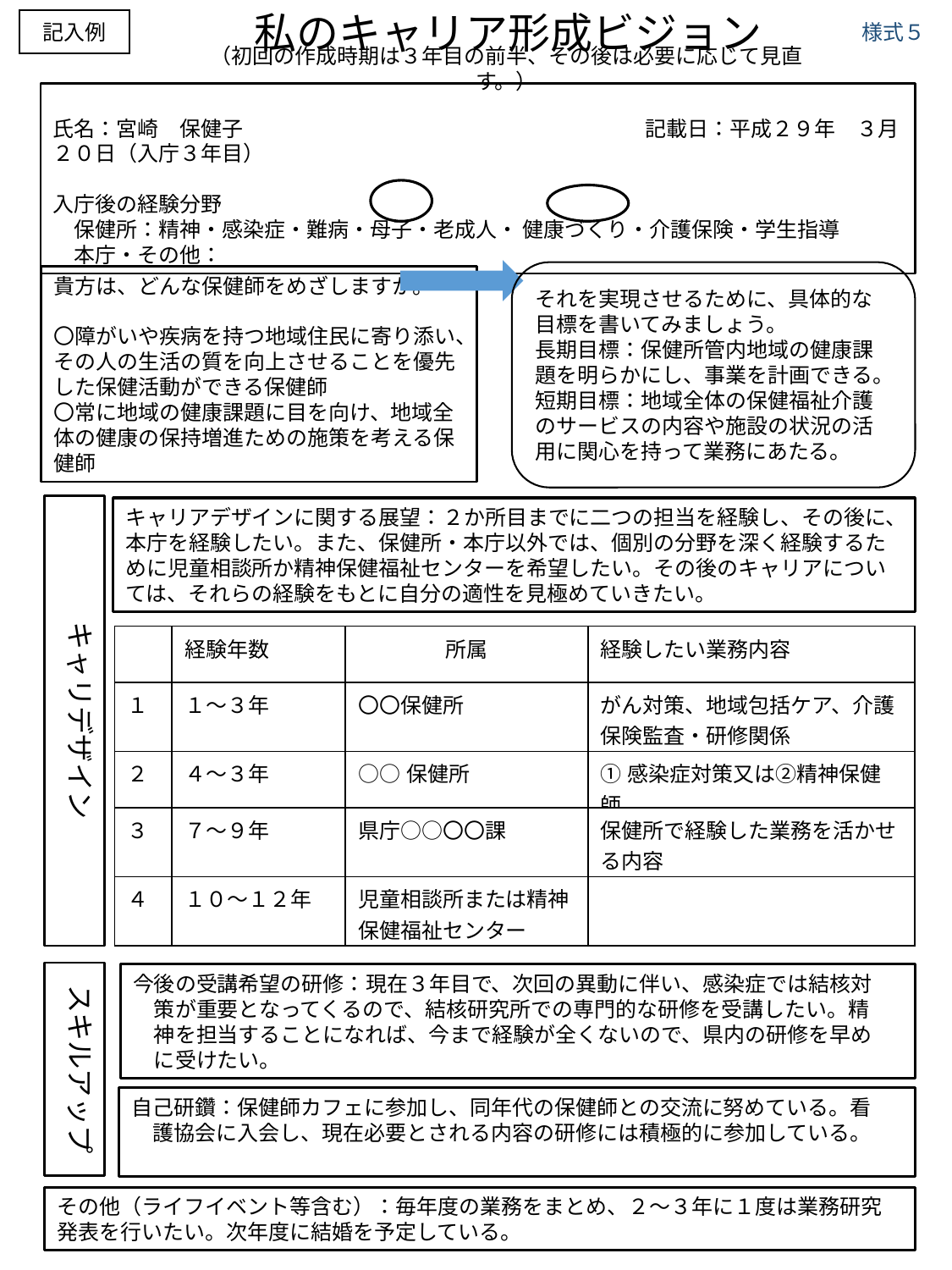

私のキャリア形成ビジョン
記入例
様式５
（初回の作成時期は３年目の前半、その後は必要に応じて見直す。）

氏名：宮崎　保健子　　　　　　　　　　　　　　　　　　　記載日：平成２９年　３月２０日（入庁３年目）

入庁後の経験分野
　保健所：精神・感染症・難病・母子・老成人・ 健康づくり・介護保険・学生指導
　本庁・その他：

それを実現させるために、具体的な目標を書いてみましょう。
長期目標：保健所管内地域の健康課題を明らかにし、事業を計画できる。
短期目標：地域全体の保健福祉介護のサービスの内容や施設の状況の活用に関心を持って業務にあたる。
貴方は、どんな保健師をめざしますか。

〇障がいや疾病を持つ地域住民に寄り添い、
その人の生活の質を向上させることを優先した保健活動ができる保健師
〇常に地域の健康課題に目を向け、地域全体の健康の保持増進ための施策を考える保健師
キャリデザイン
キャリアデザインに関する展望：２か所目までに二つの担当を経験し、その後に、本庁を経験したい。また、保健所・本庁以外では、個別の分野を深く経験するために児童相談所か精神保健福祉センターを希望したい。その後のキャリアについては、それらの経験をもとに自分の適性を見極めていきたい。
|  | 経験年数 | 所属 | 経験したい業務内容 |
| --- | --- | --- | --- |
| １ | １～３年 | 〇〇保健所 | がん対策、地域包括ケア、介護保険監査・研修関係 |
| ２ | ４～３年 | ○○保健所 | ①感染症対策又は②精神保健師 |
| ３ | ７～９年 | 県庁○○〇〇課 | 保健所で経験した業務を活かせる内容 |
| ４ | １０～１２年 | 児童相談所または精神保健福祉センター |  |
スキルアップ
今後の受講希望の研修：現在３年目で、次回の異動に伴い、感染症では結核対
　策が重要となってくるので、結核研究所での専門的な研修を受講したい。精
　神を担当することになれば、今まで経験が全くないので、県内の研修を早め
　に受けたい。
自己研鑽：保健師カフェに参加し、同年代の保健師との交流に努めている。看
　護協会に入会し、現在必要とされる内容の研修には積極的に参加している。

その他（ライフイベント等含む）：毎年度の業務をまとめ、２～３年に１度は業務研究発表を行いたい。次年度に結婚を予定している。